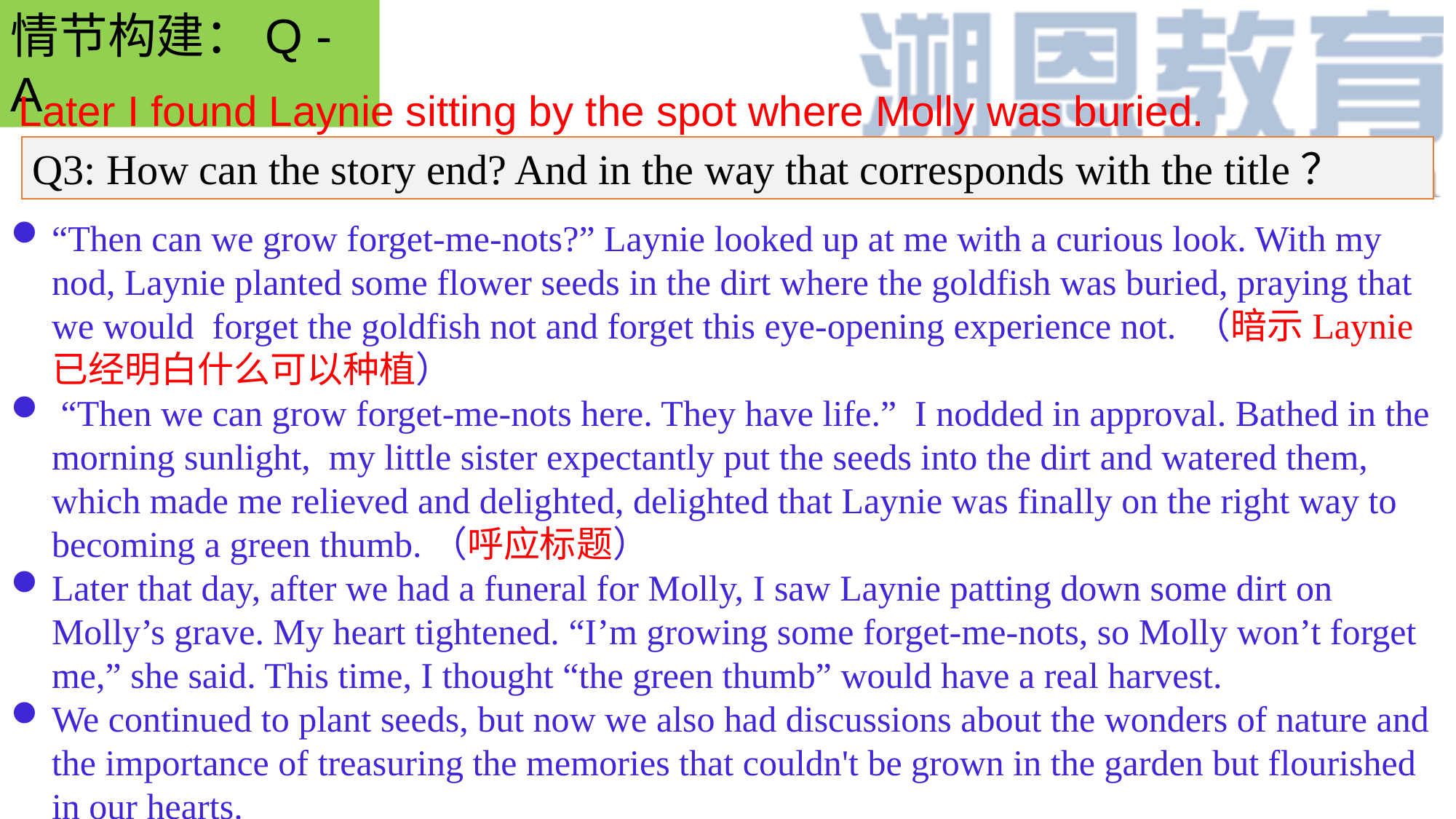

情节构建：Q - A
Later I found Laynie sitting by the spot where Molly was buried.

Q3: How can the story end? And in the way that corresponds with the title？
“Then can we grow forget-me-nots?” Laynie looked up at me with a curious look. With my nod, Laynie planted some flower seeds in the dirt where the goldfish was buried, praying that we would  forget the goldfish not and forget this eye-opening experience not. （暗示Laynie已经明白什么可以种植）
 “Then we can grow forget-me-nots here. They have life.”  I nodded in approval. Bathed in the morning sunlight,  my little sister expectantly put the seeds into the dirt and watered them, which made me relieved and delighted, delighted that Laynie was finally on the right way to becoming a green thumb.（呼应标题）
Later that day, after we had a funeral for Molly, I saw Laynie patting down some dirt on Molly’s grave. My heart tightened. “I’m growing some forget-me-nots, so Molly won’t forget me,” she said. This time, I thought “the green thumb” would have a real harvest.
We continued to plant seeds, but now we also had discussions about the wonders of nature and the importance of treasuring the memories that couldn't be grown in the garden but flourished in our hearts.